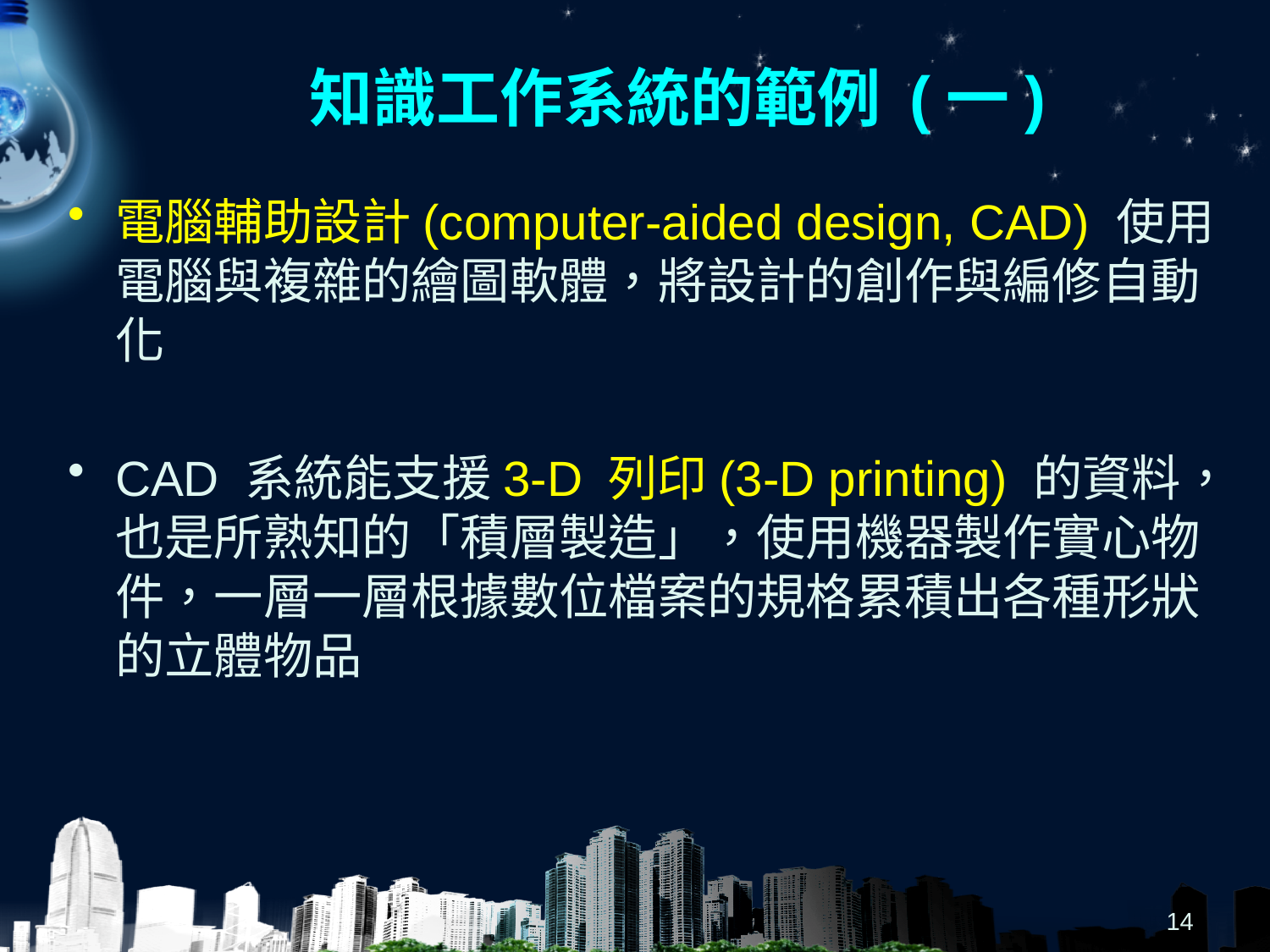

# 知識工作系統的範例 (一)
電腦輔助設計(computer-aided design, CAD) 使用電腦與複雜的繪圖軟體，將設計的創作與編修自動化

CAD 系統能支援3-D 列印(3-D printing) 的資料，也是所熟知的「積層製造」，使用機器製作實心物件，一層一層根據數位檔案的規格累積出各種形狀的立體物品
14